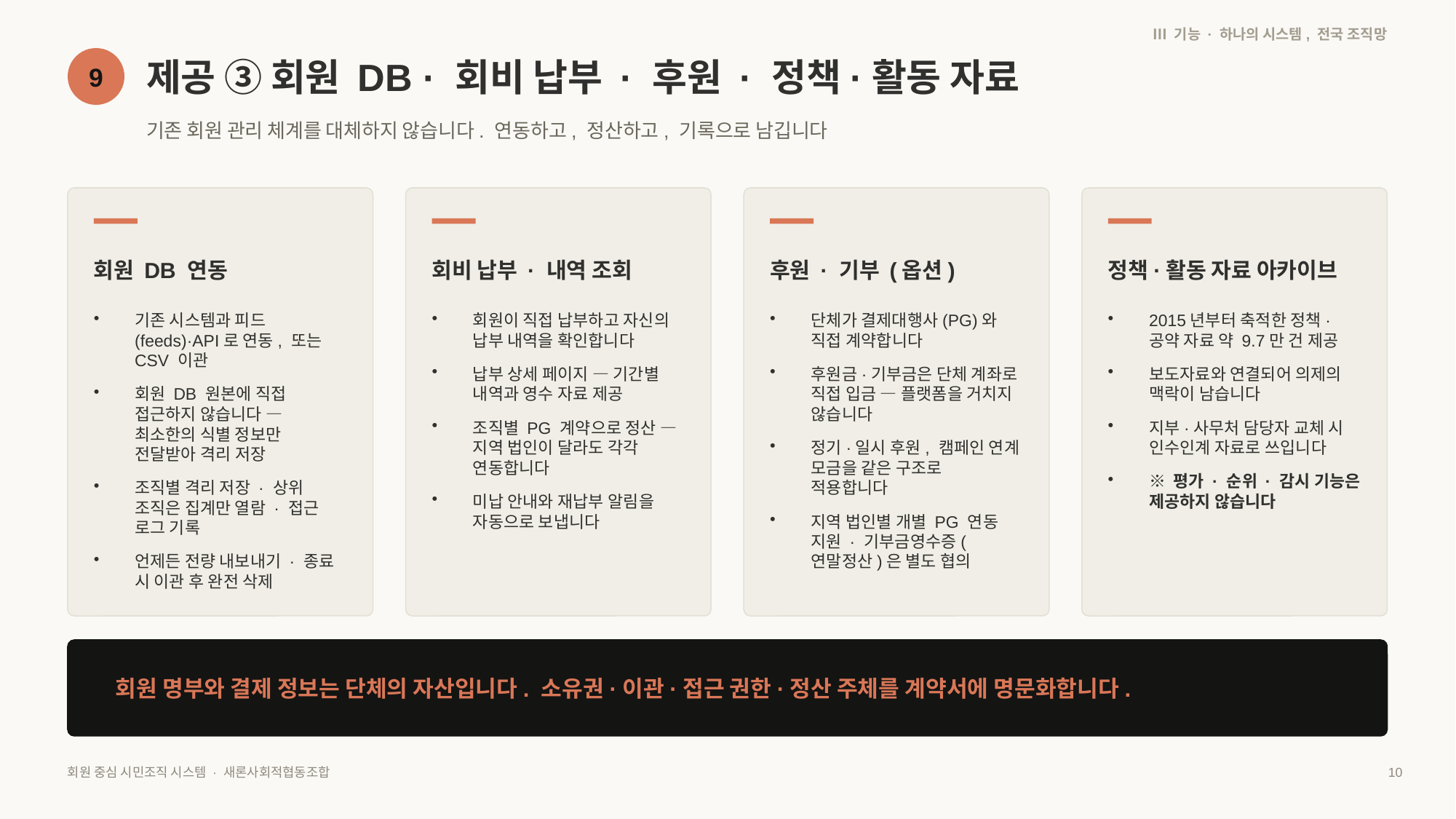

Ⅲ 기능 · 하나의 시스템, 전국 조직망
제공 ③ 회원 DB · 회비 납부 · 후원 · 정책·활동 자료

9
기존 회원 관리 체계를 대체하지 않습니다. 연동하고, 정산하고, 기록으로 남깁니다

회원 DB 연동
회비 납부 · 내역 조회
후원 · 기부 (옵션)
정책·활동 자료 아카이브
기존 시스템과 피드(feeds)·API로 연동, 또는 CSV 이관
회원 DB 원본에 직접 접근하지 않습니다 — 최소한의 식별 정보만 전달받아 격리 저장
조직별 격리 저장 · 상위 조직은 집계만 열람 · 접근 로그 기록
언제든 전량 내보내기 · 종료 시 이관 후 완전 삭제
회원이 직접 납부하고 자신의 납부 내역을 확인합니다
납부 상세 페이지 — 기간별 내역과 영수 자료 제공
조직별 PG 계약으로 정산 — 지역 법인이 달라도 각각 연동합니다
미납 안내와 재납부 알림을 자동으로 보냅니다
단체가 결제대행사(PG)와 직접 계약합니다
후원금·기부금은 단체 계좌로 직접 입금 — 플랫폼을 거치지 않습니다
정기·일시 후원, 캠페인 연계 모금을 같은 구조로 적용합니다
지역 법인별 개별 PG 연동 지원 · 기부금영수증(연말정산)은 별도 협의
2015년부터 축적한 정책·공약 자료 약 9.7만 건 제공
보도자료와 연결되어 의제의 맥락이 남습니다
지부·사무처 담당자 교체 시 인수인계 자료로 쓰입니다
※ 평가 · 순위 · 감시 기능은 제공하지 않습니다

회원 명부와 결제 정보는 단체의 자산입니다. 소유권·이관·접근 권한·정산 주체를 계약서에 명문화합니다.
회원 중심 시민조직 시스템 · 새론사회적협동조합
10